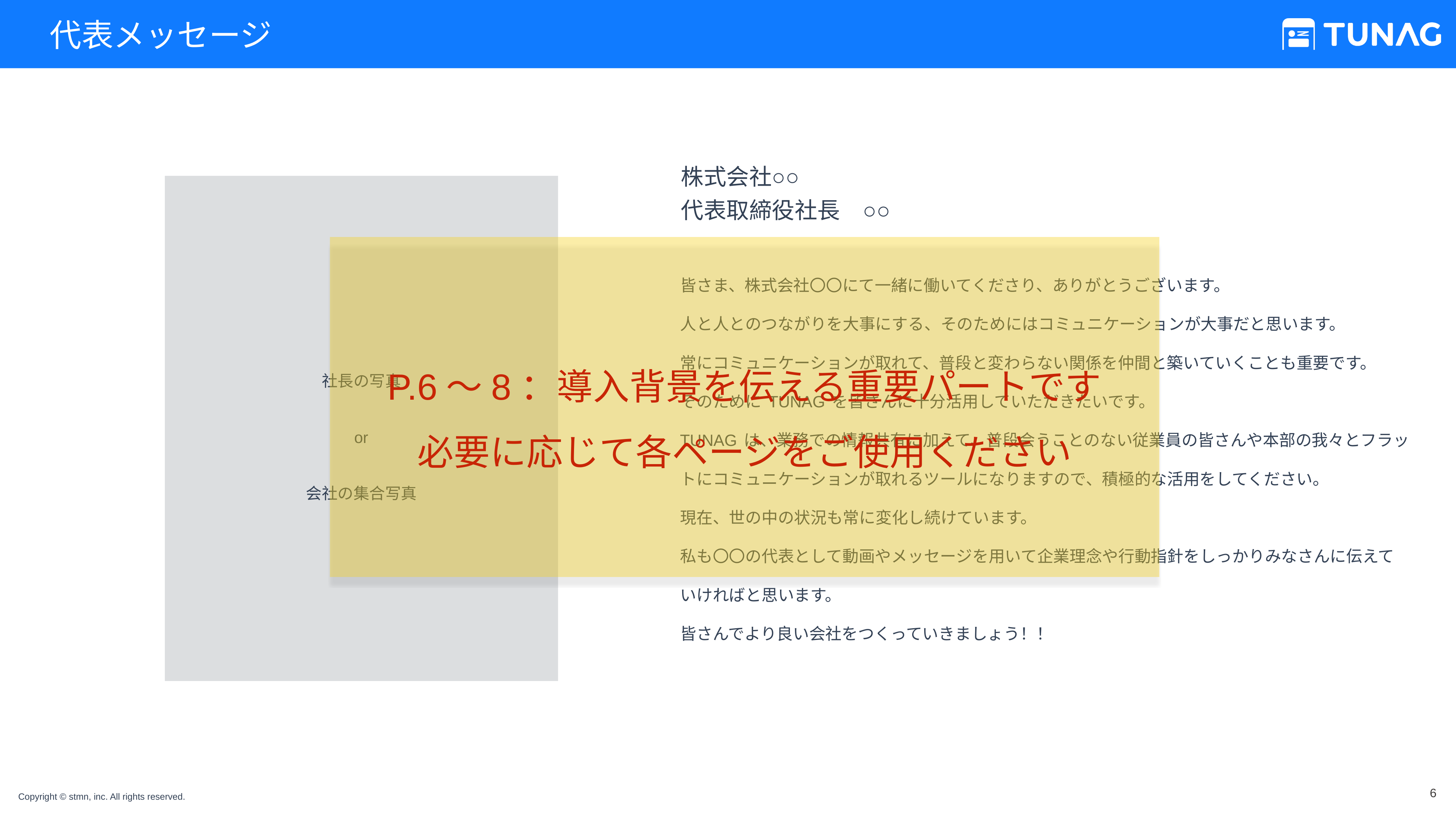

# 代表メッセージ
株式会社○○
代表取締役社長　○○

P.6〜8：導入背景を伝える重要パートです
必要に応じて各ページをご使用ください
皆さま、株式会社〇〇にて一緒に働いてくださり、ありがとうございます。
人と人とのつながりを大事にする、そのためにはコミュニケーションが大事だと思います。
常にコミュニケーションが取れて、普段と変わらない関係を仲間と築いていくことも重要です。
そのためにTUNAGを皆さんに十分活用していただきたいです。
TUNAGは、業務での情報共有に加えて、普段会うことのない従業員の皆さんや本部の我々とフラットにコミュニケーションが取れるツールになりますので、積極的な活用をしてください。
現在、世の中の状況も常に変化し続けています。
私も〇〇の代表として動画やメッセージを用いて企業理念や行動指針をしっかりみなさんに伝えていければと思います。
皆さんでより良い会社をつくっていきましょう！！
社長の写真
or
会社の集合写真
6